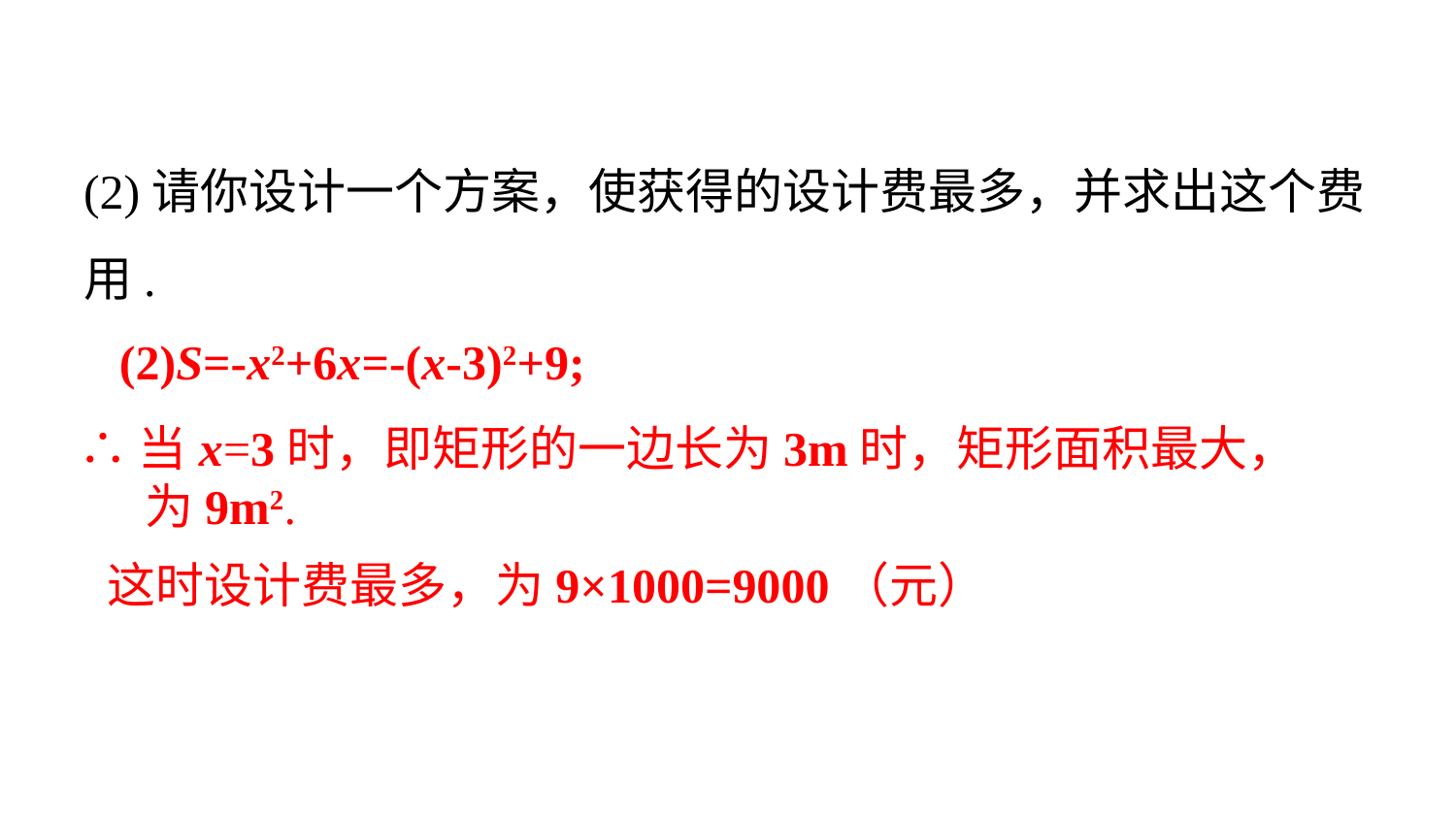

(2)请你设计一个方案，使获得的设计费最多，并求出这个费用.
(2)S=-x2+6x=-(x-3)2+9;
∴当x=3时，即矩形的一边长为3m时，矩形面积最大，
     为9m2.
这时设计费最多，为9×1000=9000（元）